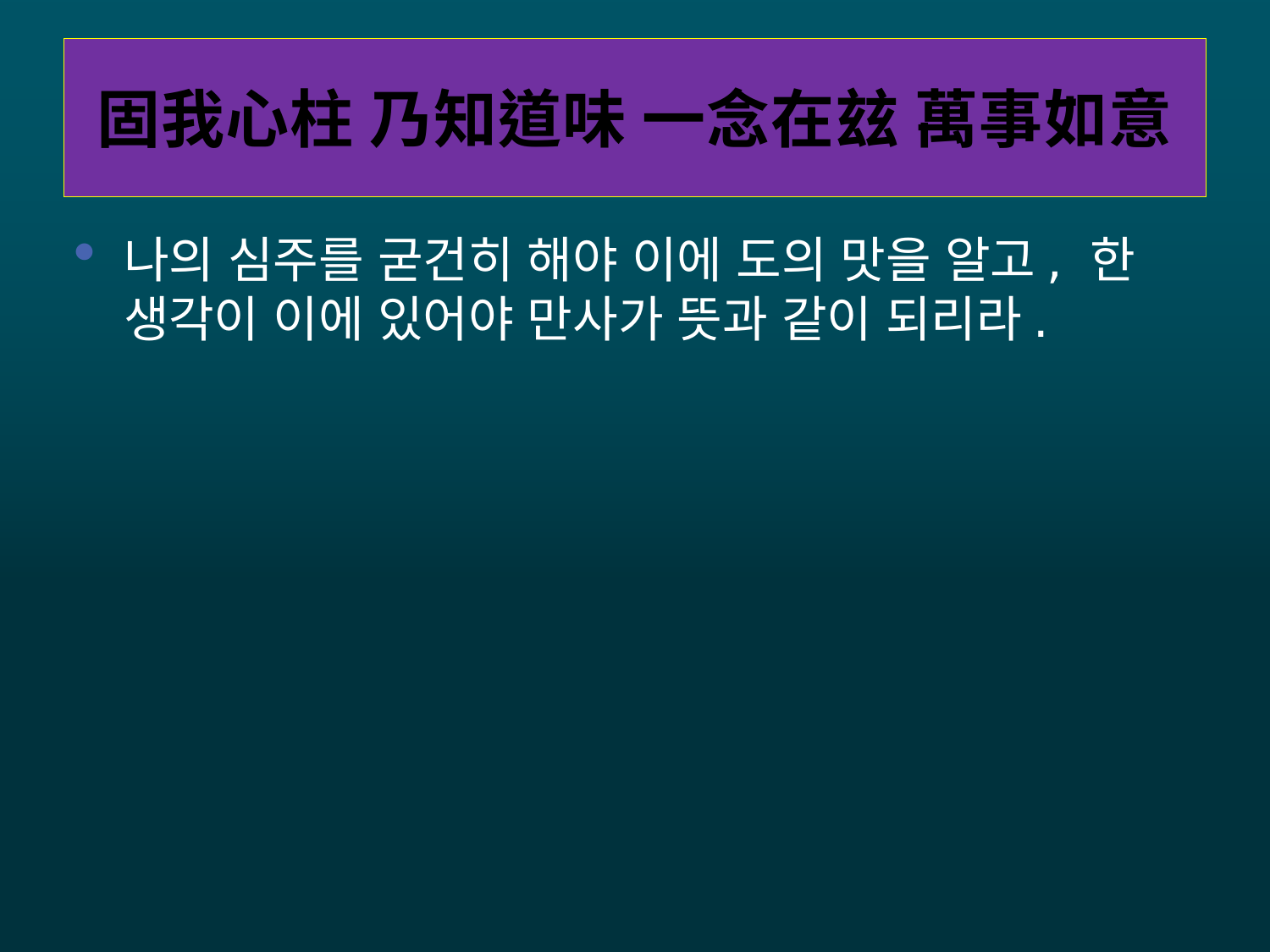

# 固我心柱 乃知道味 一念在玆 萬事如意
나의 심주를 굳건히 해야 이에 도의 맛을 알고, 한 생각이 이에 있어야 만사가 뜻과 같이 되리라.